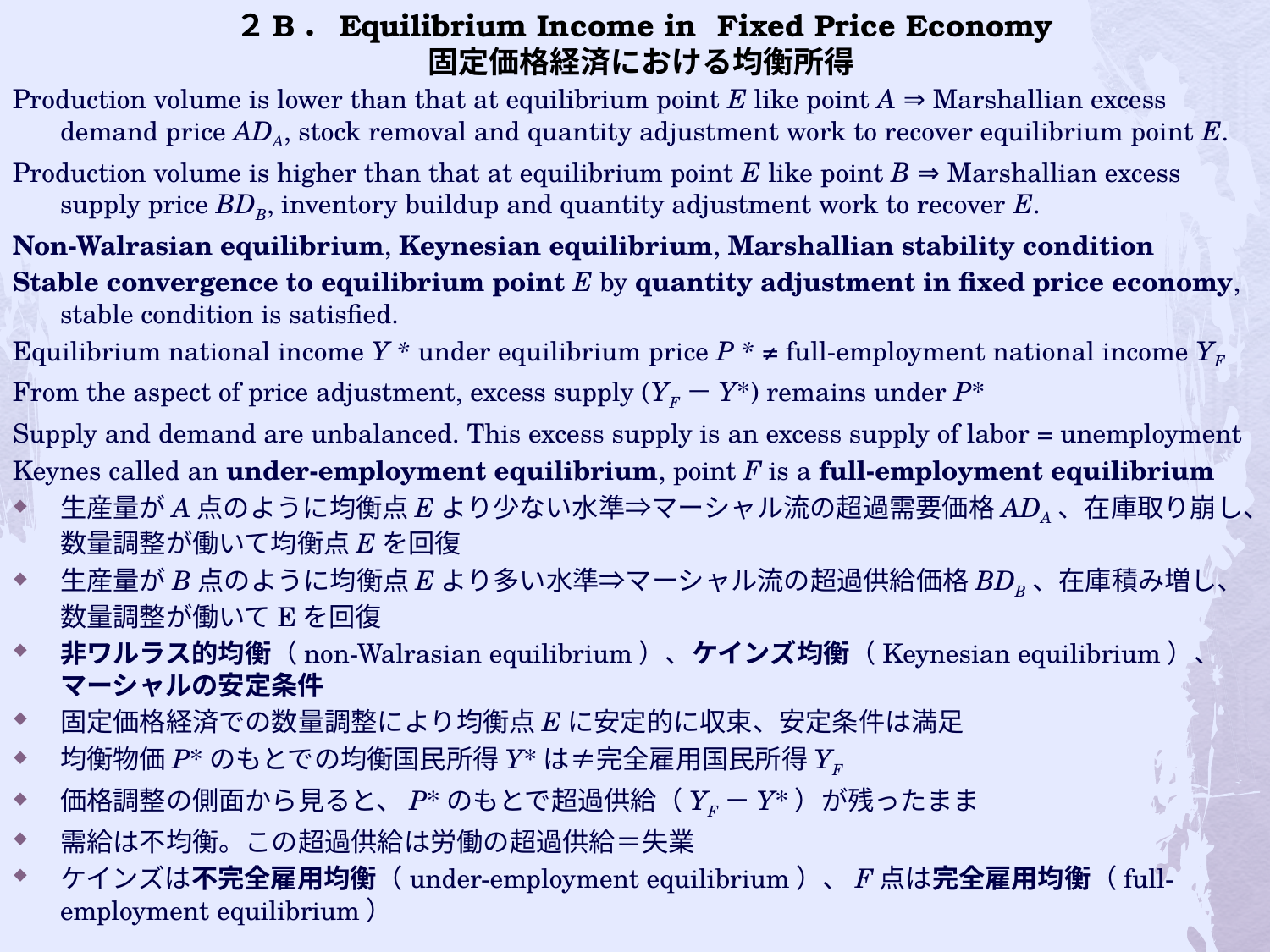

# ２B．Equilibrium Income in  Fixed Price Economy 固定価格経済における均衡所得
Production volume is lower than that at equilibrium point E like point A ⇒ Marshallian excess demand price ADA, stock removal and quantity adjustment work to recover equilibrium point E.
Production volume is higher than that at equilibrium point E like point B ⇒ Marshallian excess supply price BDB, inventory buildup and quantity adjustment work to recover E.
Non-Walrasian equilibrium, Keynesian equilibrium, Marshallian stability condition
Stable convergence to equilibrium point E by quantity adjustment in fixed price economy, stable condition is satisfied.
Equilibrium national income Y * under equilibrium price P * ≠ full-employment national income YF
From the aspect of price adjustment, excess supply (YF－Y*) remains under P*
Supply and demand are unbalanced. This excess supply is an excess supply of labor = unemployment
Keynes called an under-employment equilibrium, point F is a full-employment equilibrium
生産量がA点のように均衡点Eより少ない水準⇒マーシャル流の超過需要価格ADA、在庫取り崩し、数量調整が働いて均衡点Eを回復
生産量がB点のように均衡点Eより多い水準⇒マーシャル流の超過供給価格BDB、在庫積み増し、数量調整が働いてEを回復
非ワルラス的均衡（non-Walrasian equilibrium）、ケインズ均衡（Keynesian equilibrium）、マーシャルの安定条件
固定価格経済での数量調整により均衡点Eに安定的に収束、安定条件は満足
均衡物価P*のもとでの均衡国民所得Y*は≠完全雇用国民所得YF
価格調整の側面から見ると、P*のもとで超過供給（YF－Y*）が残ったまま
需給は不均衡。この超過供給は労働の超過供給＝失業
ケインズは不完全雇用均衡（under-employment equilibrium）、F点は完全雇用均衡（full-employment equilibrium）